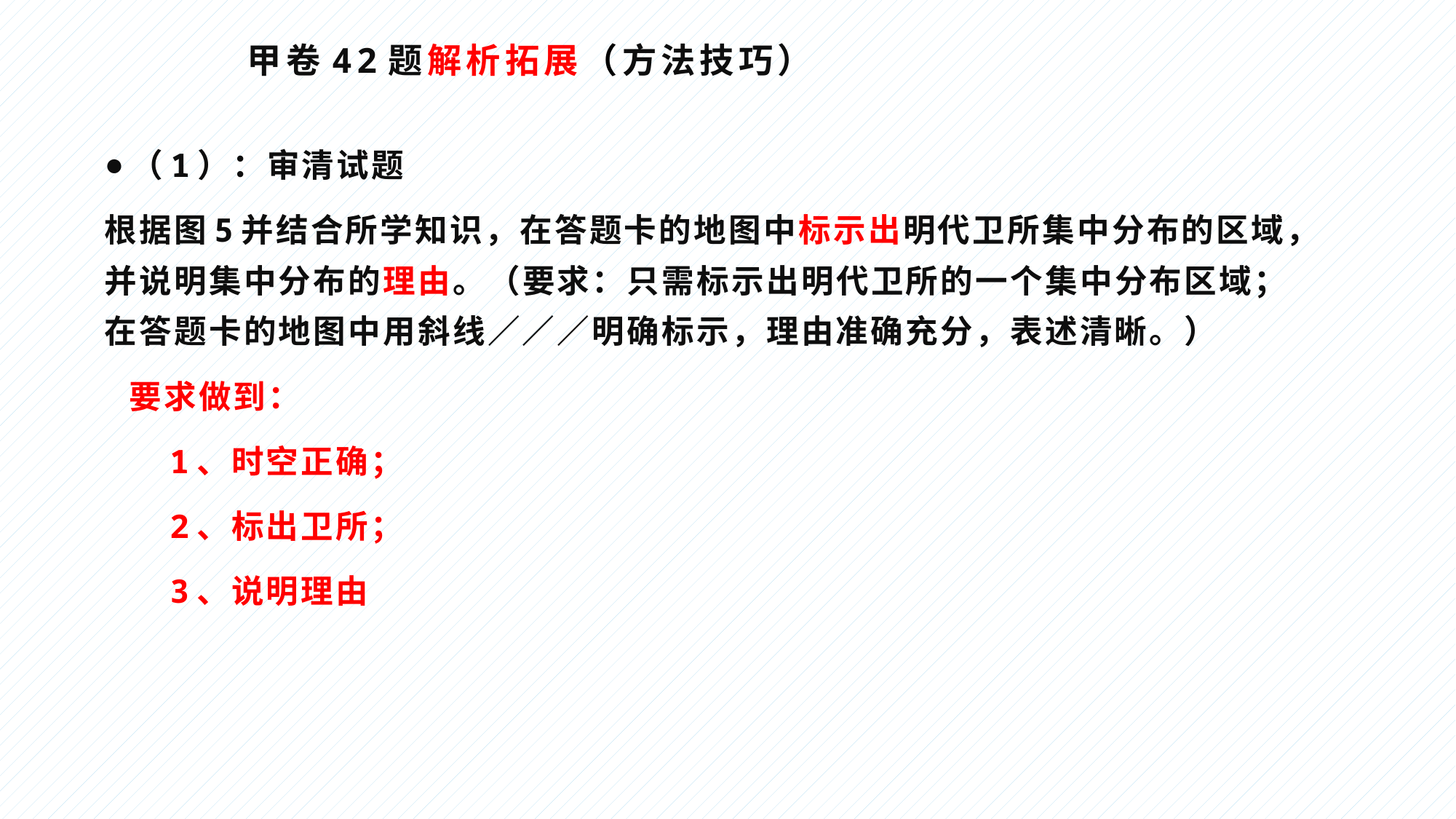

# 甲卷42题解析拓展（方法技巧）
（1）：审清试题
根据图5并结合所学知识，在答题卡的地图中标示出明代卫所集中分布的区域，并说明集中分布的理由。（要求：只需标示出明代卫所的一个集中分布区域；在答题卡的地图中用斜线／／／明确标示，理由准确充分，表述清晰。）
  要求做到：
   1、时空正确；
   2、标出卫所；
   3、说明理由